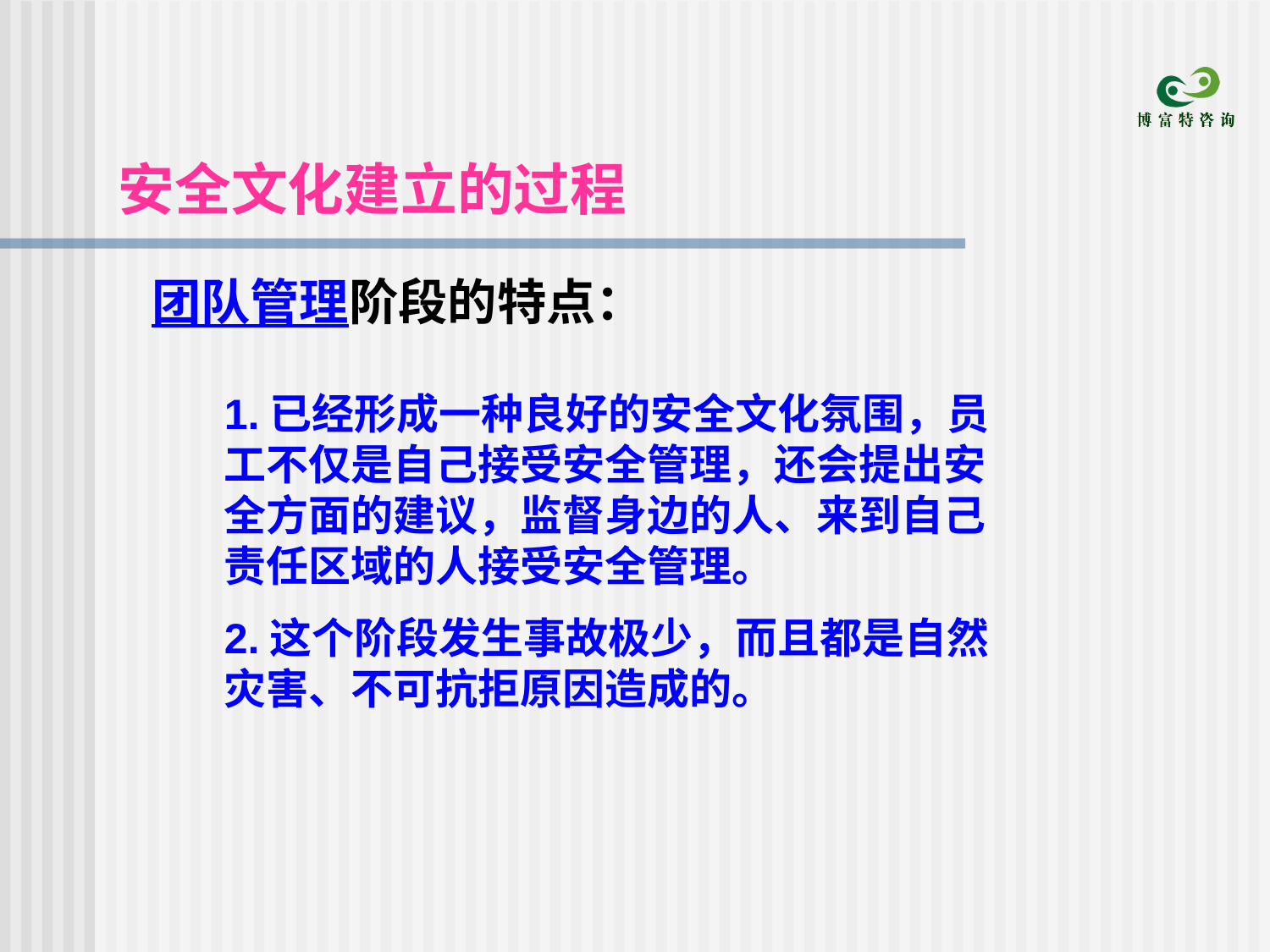

安全文化建立的过程
团队管理阶段的特点：
1.已经形成一种良好的安全文化氛围，员工不仅是自己接受安全管理，还会提出安全方面的建议，监督身边的人、来到自己责任区域的人接受安全管理。
2.这个阶段发生事故极少，而且都是自然灾害、不可抗拒原因造成的。